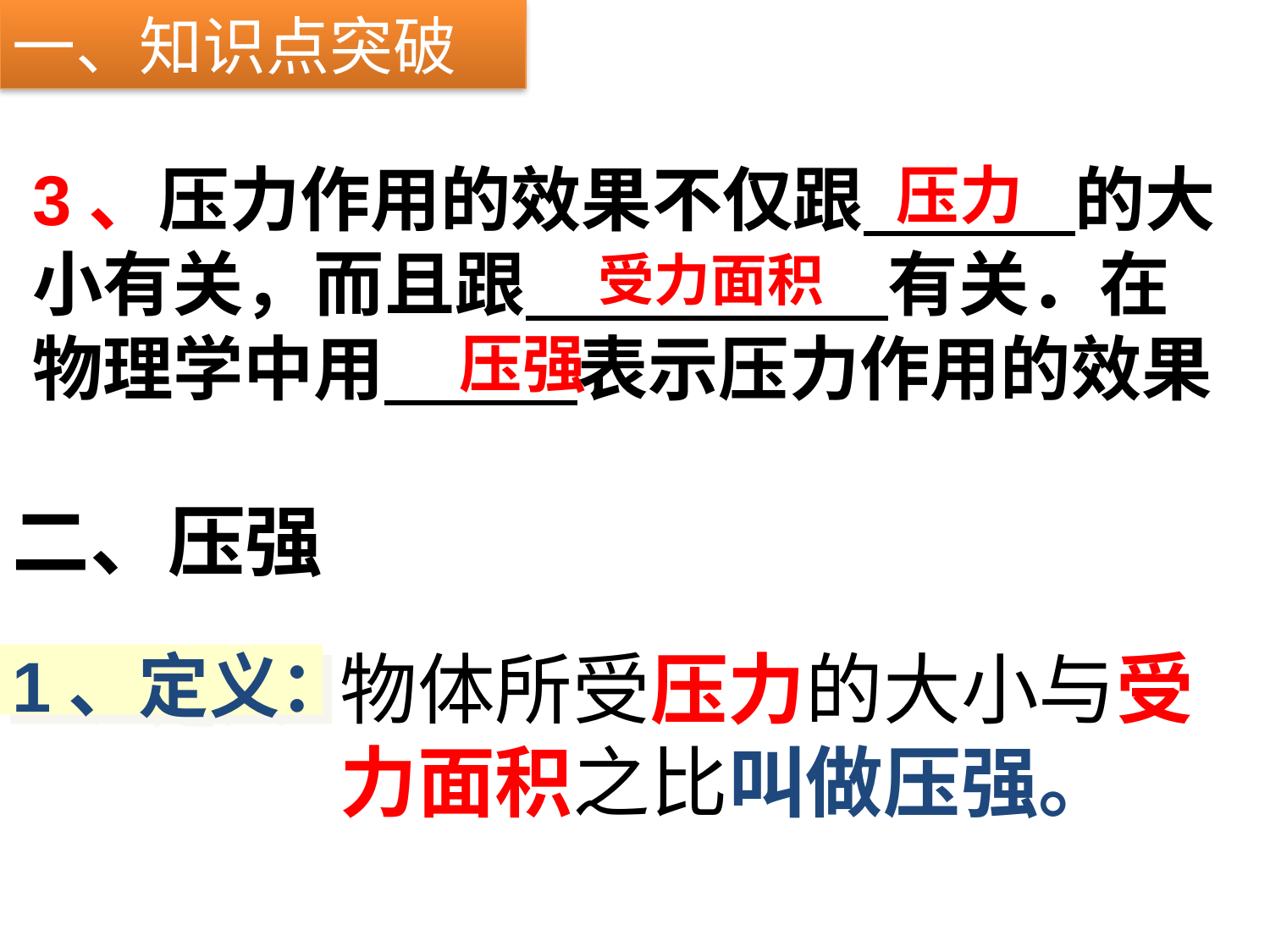

一、知识点突破
3、压力作用的效果不仅跟　　　的大小有关，而且跟　　　　     有关．在物理学中用            表示压力作用的效果
压力
受力面积
压强
二、压强
物体所受压力的大小与受力面积之比叫做压强。
1、定义：